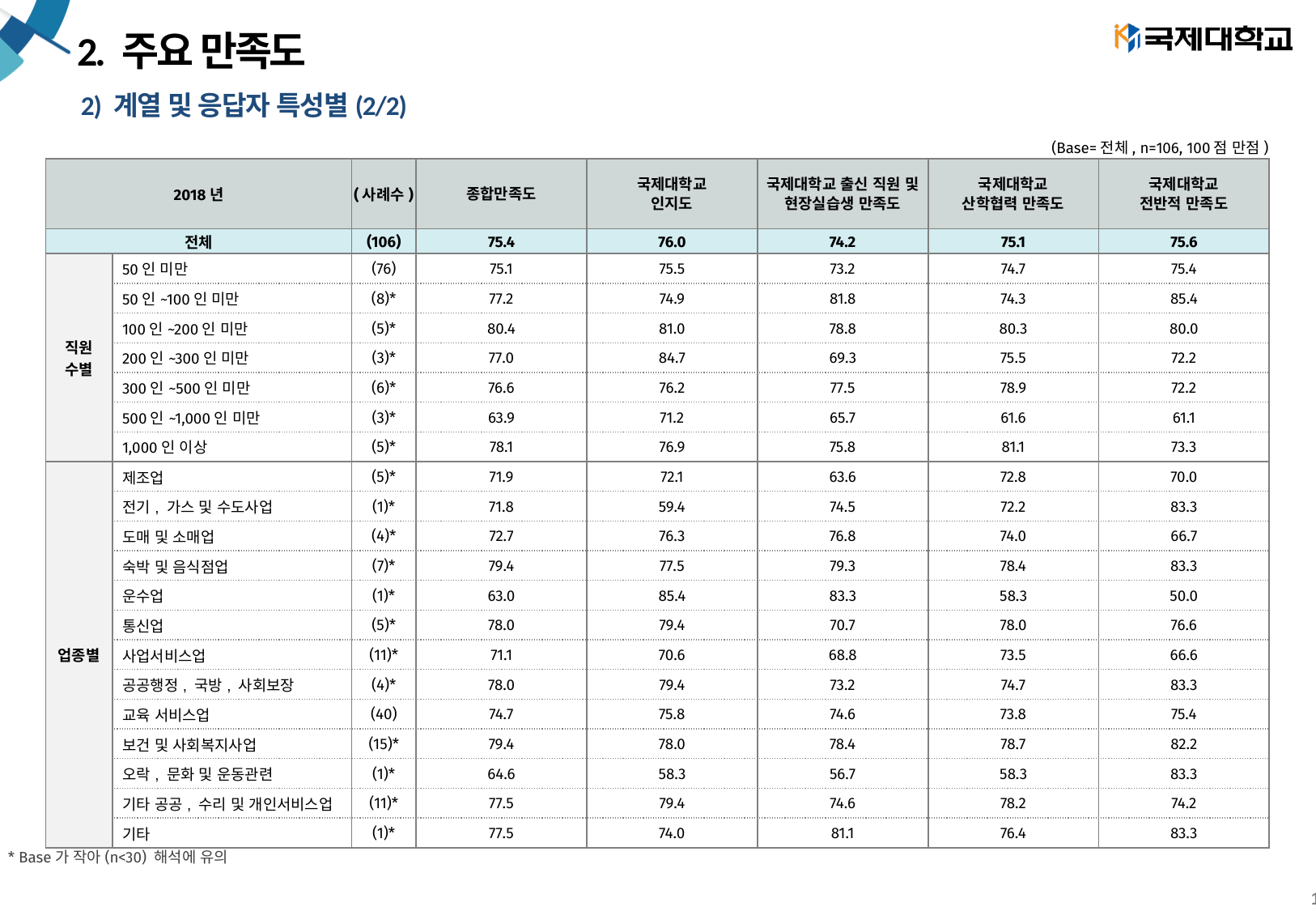

# 2. 주요 만족도
2) 계열 및 응답자 특성별(2/2)
(Base=전체, n=106, 100점 만점)
| 2018년 |  | (사례수) | 종합만족도 | 국제대학교 인지도 | 국제대학교 출신 직원 및 현장실습생 만족도 | 국제대학교 산학협력 만족도 | 국제대학교 전반적 만족도 |
| --- | --- | --- | --- | --- | --- | --- | --- |
| 전체 |  | (106) | 75.4 | 76.0 | 74.2 | 75.1 | 75.6 |
| 직원 수별 | 50인 미만 | (76) | 75.1 | 75.5 | 73.2 | 74.7 | 75.4 |
|  | 50인~100인 미만 | (8)\* | 77.2 | 74.9 | 81.8 | 74.3 | 85.4 |
|  | 100인~200인 미만 | (5)\* | 80.4 | 81.0 | 78.8 | 80.3 | 80.0 |
|  | 200인~300인 미만 | (3)\* | 77.0 | 84.7 | 69.3 | 75.5 | 72.2 |
|  | 300인~500인 미만 | (6)\* | 76.6 | 76.2 | 77.5 | 78.9 | 72.2 |
|  | 500인~1,000인 미만 | (3)\* | 63.9 | 71.2 | 65.7 | 61.6 | 61.1 |
|  | 1,000인 이상 | (5)\* | 78.1 | 76.9 | 75.8 | 81.1 | 73.3 |
| 업종별 | 제조업 | (5)\* | 71.9 | 72.1 | 63.6 | 72.8 | 70.0 |
|  | 전기, 가스 및 수도사업 | (1)\* | 71.8 | 59.4 | 74.5 | 72.2 | 83.3 |
|  | 도매 및 소매업 | (4)\* | 72.7 | 76.3 | 76.8 | 74.0 | 66.7 |
|  | 숙박 및 음식점업 | (7)\* | 79.4 | 77.5 | 79.3 | 78.4 | 83.3 |
|  | 운수업 | (1)\* | 63.0 | 85.4 | 83.3 | 58.3 | 50.0 |
|  | 통신업 | (5)\* | 78.0 | 79.4 | 70.7 | 78.0 | 76.6 |
|  | 사업서비스업 | (11)\* | 71.1 | 70.6 | 68.8 | 73.5 | 66.6 |
|  | 공공행정, 국방, 사회보장 | (4)\* | 78.0 | 79.4 | 73.2 | 74.7 | 83.3 |
|  | 교육 서비스업 | (40) | 74.7 | 75.8 | 74.6 | 73.8 | 75.4 |
|  | 보건 및 사회복지사업 | (15)\* | 79.4 | 78.0 | 78.4 | 78.7 | 82.2 |
|  | 오락, 문화 및 운동관련 | (1)\* | 64.6 | 58.3 | 56.7 | 58.3 | 83.3 |
|  | 기타 공공, 수리 및 개인서비스업 | (11)\* | 77.5 | 79.4 | 74.6 | 78.2 | 74.2 |
|  | 기타 | (1)\* | 77.5 | 74.0 | 81.1 | 76.4 | 83.3 |
* Base가 작아(n<30) 해석에 유의